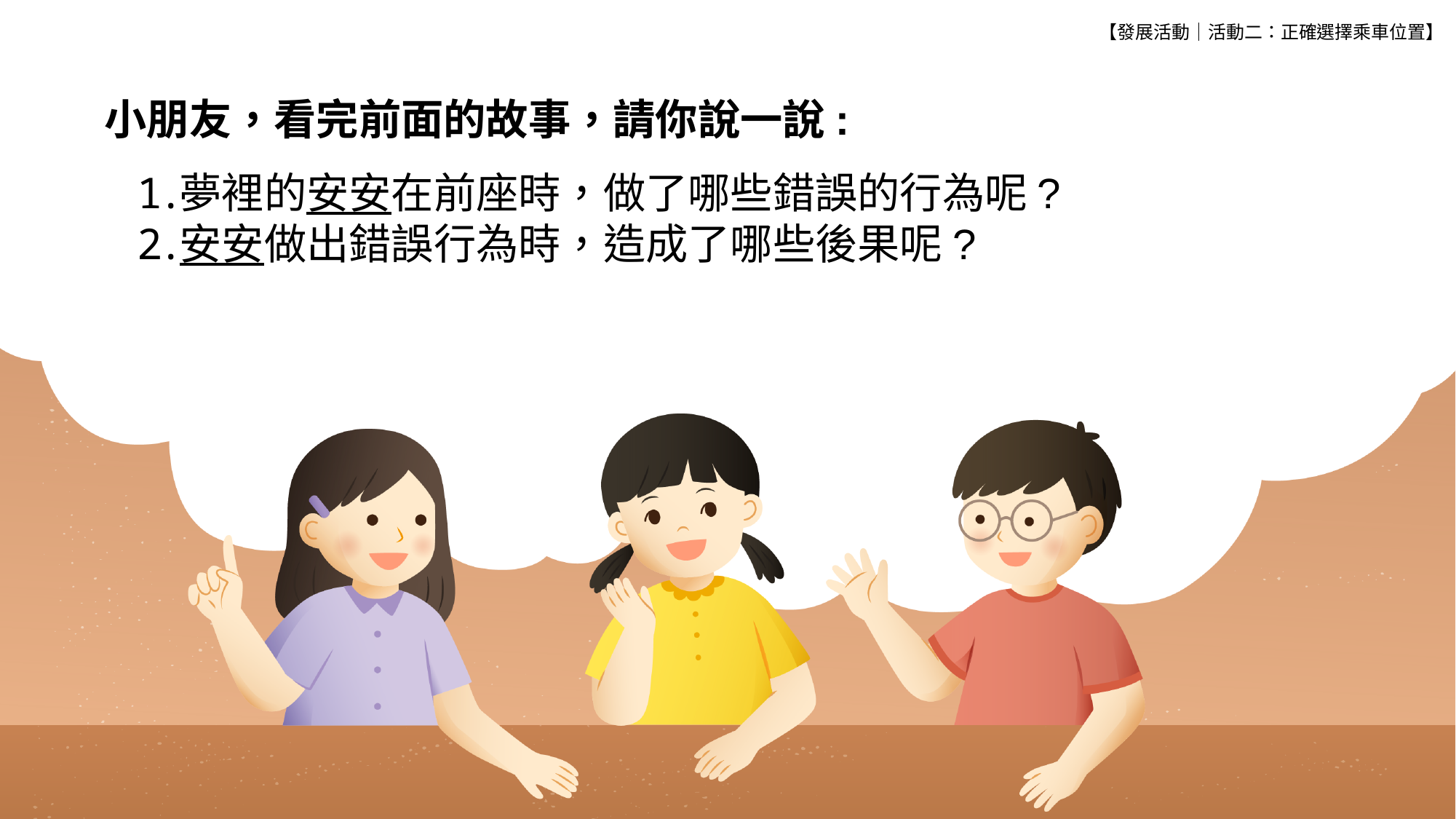

【發展活動│活動二：正確選擇乘車位置】
小朋友，看完前面的故事，請你說一說:
夢裡的安安在前座時，做了哪些錯誤的行為呢?
安安做出錯誤行為時，造成了哪些後果呢?